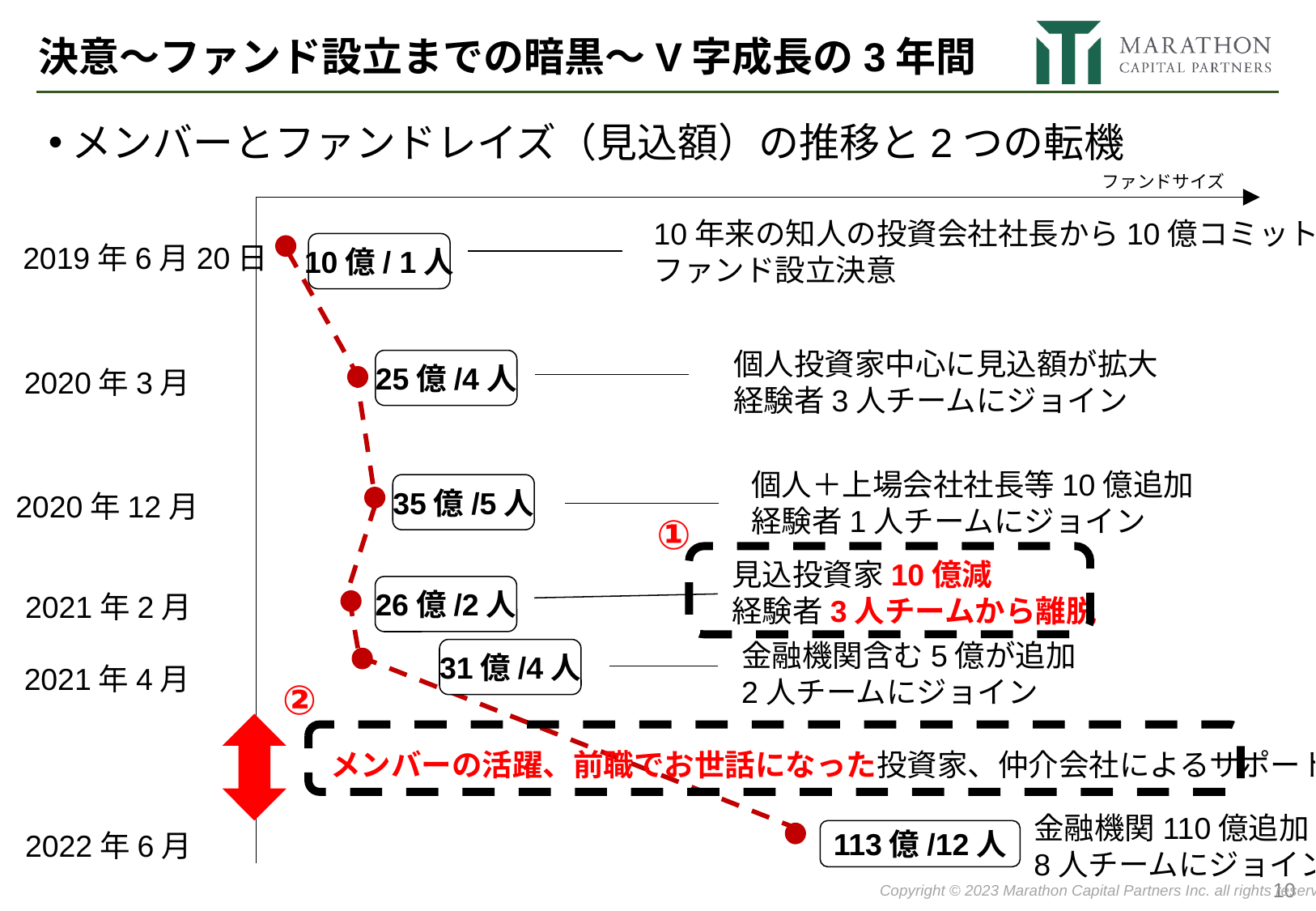

決意～ファンド設立までの暗黒～V字成長の3年間
メンバーとファンドレイズ（見込額）の推移と2つの転機
ファンドサイズ
10年来の知人の投資会社社長から10億コミット
ファンド設立決意
10億/ 1人

2019年6月20日
25億/4人
2020年3月
個人投資家中心に見込額が拡大
経験者3人チームにジョイン

35億/5人
個人＋上場会社社長等10億追加
経験者1人チームにジョイン
2020年12月

①

見込投資家10億減
経験者3人チームから離脱
26億/2人
2021年2月

31億/4人

金融機関含む5億が追加
2人チームにジョイン
2021年4月
②

メンバーの活躍、前職でお世話になった投資家、仲介会社によるサポート
113億/12人

2022年6月
金融機関110億追加
8人チームにジョイン